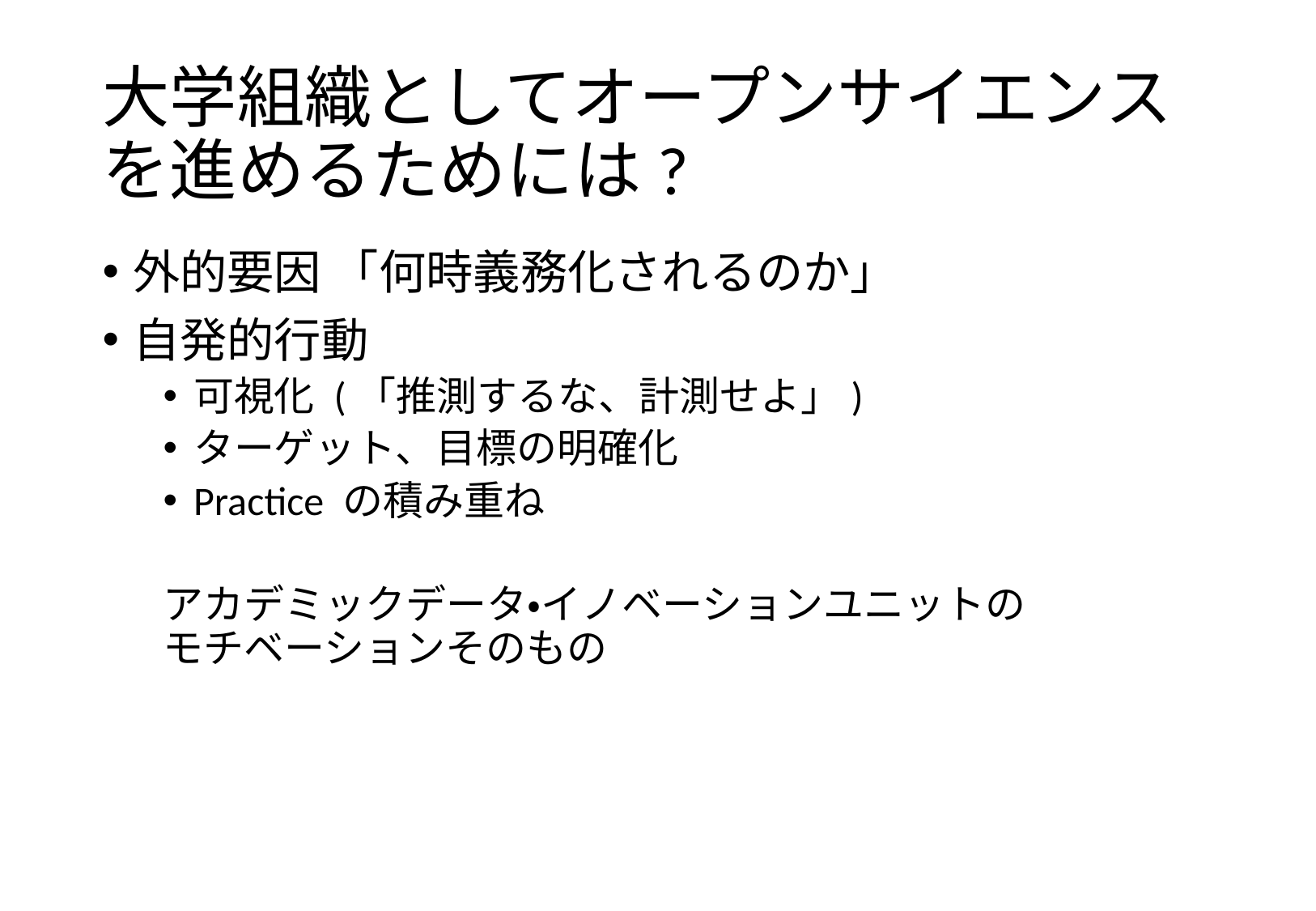

# 大学組織としてオープンサイエンスを進めるためには?
外的要因 「何時義務化されるのか」
自発的行動
可視化 (「推測するな、計測せよ」)
ターゲット、目標の明確化
Practice の積み重ね

アカデミックデータ・イノベーションユニットの
モチベーションそのもの